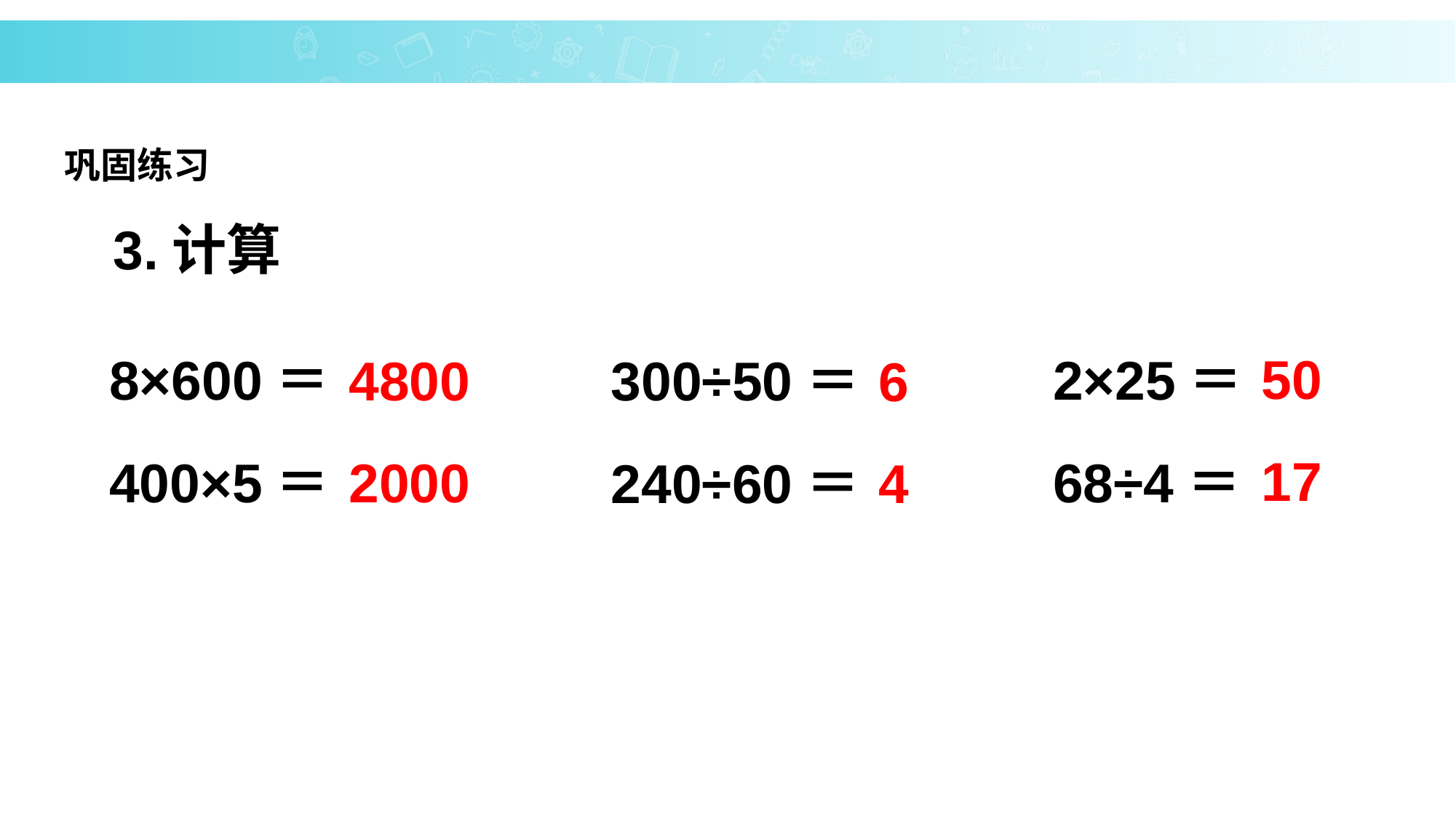

巩固练习
3.计算
50
8×600＝
2×25＝
4800
300÷50＝
6
17
400×5＝
2000
68÷4＝
240÷60＝
4